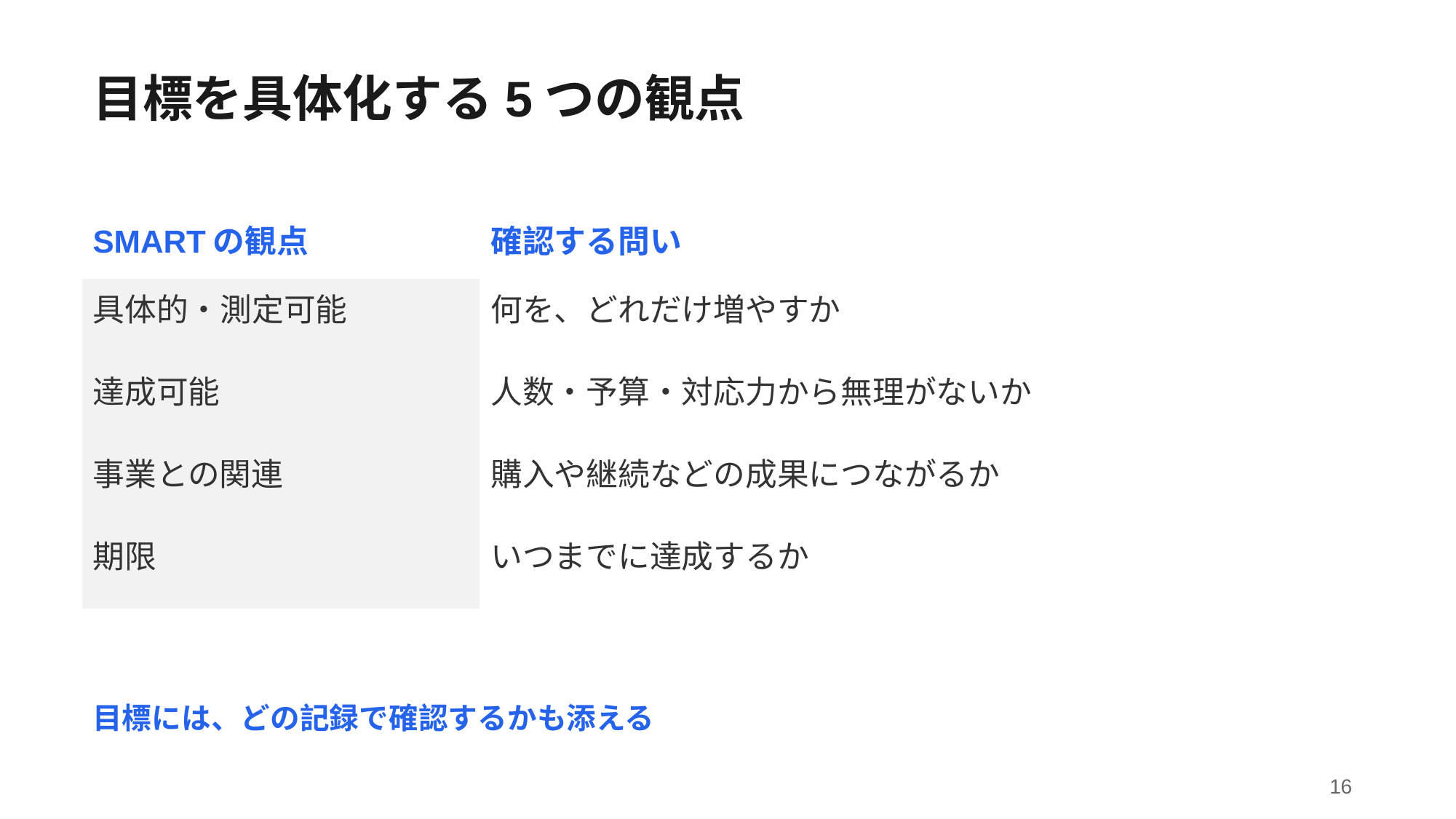

目標を具体化する5つの観点
| SMARTの観点 | 確認する問い |
| --- | --- |
| 具体的・測定可能 | 何を、どれだけ増やすか |
| 達成可能 | 人数・予算・対応力から無理がないか |
| 事業との関連 | 購入や継続などの成果につながるか |
| 期限 | いつまでに達成するか |
目標には、どの記録で確認するかも添える
16